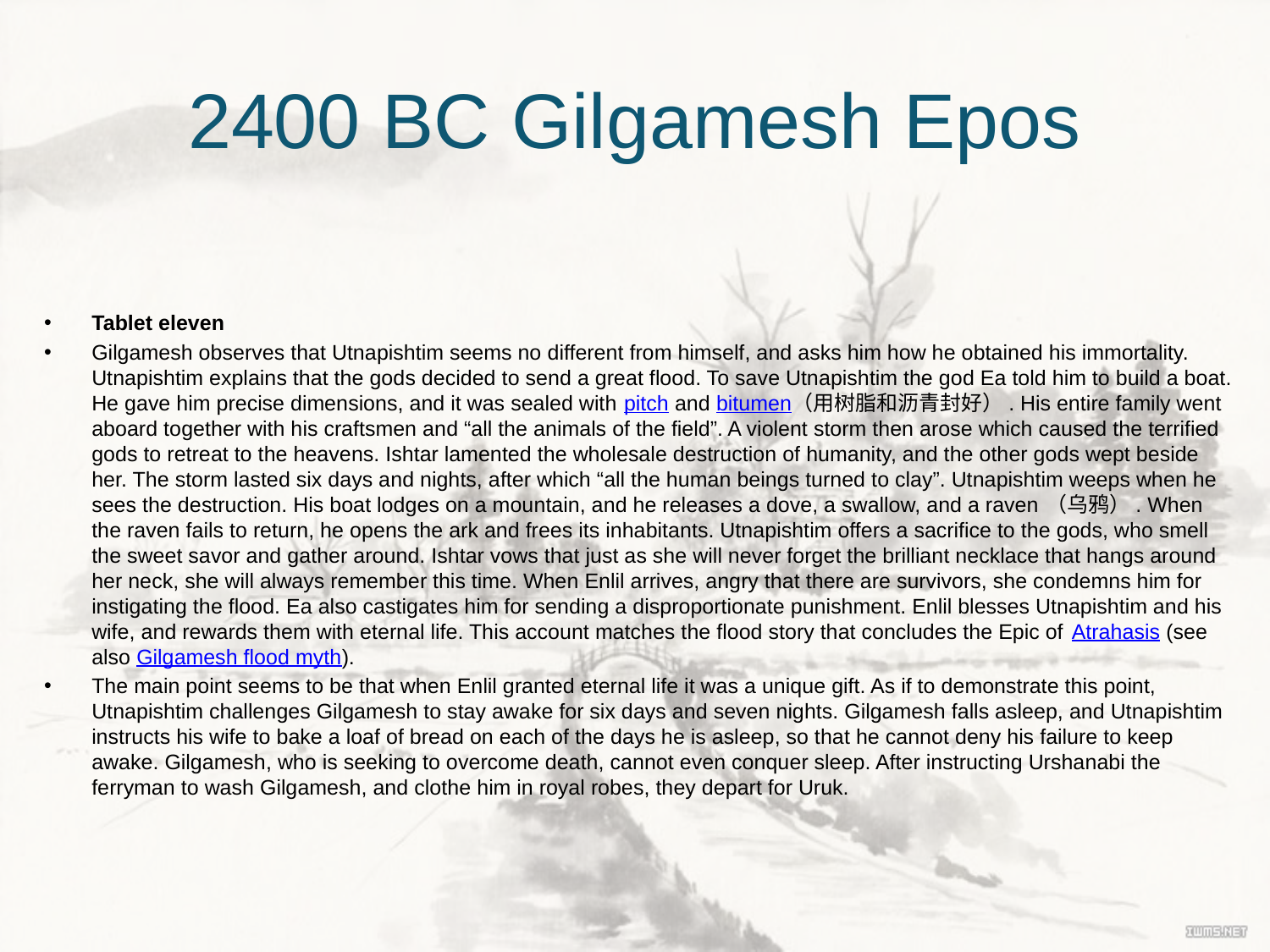

# 2400 BC Gilgamesh Epos
Tablet eleven
Gilgamesh observes that Utnapishtim seems no different from himself, and asks him how he obtained his immortality. Utnapishtim explains that the gods decided to send a great flood. To save Utnapishtim the god Ea told him to build a boat. He gave him precise dimensions, and it was sealed with pitch and bitumen（用树脂和沥青封好）. His entire family went aboard together with his craftsmen and “all the animals of the field”. A violent storm then arose which caused the terrified gods to retreat to the heavens. Ishtar lamented the wholesale destruction of humanity, and the other gods wept beside her. The storm lasted six days and nights, after which “all the human beings turned to clay”. Utnapishtim weeps when he sees the destruction. His boat lodges on a mountain, and he releases a dove, a swallow, and a raven（乌鸦）. When the raven fails to return, he opens the ark and frees its inhabitants. Utnapishtim offers a sacrifice to the gods, who smell the sweet savor and gather around. Ishtar vows that just as she will never forget the brilliant necklace that hangs around her neck, she will always remember this time. When Enlil arrives, angry that there are survivors, she condemns him for instigating the flood. Ea also castigates him for sending a disproportionate punishment. Enlil blesses Utnapishtim and his wife, and rewards them with eternal life. This account matches the flood story that concludes the Epic of Atrahasis (see also Gilgamesh flood myth).
The main point seems to be that when Enlil granted eternal life it was a unique gift. As if to demonstrate this point, Utnapishtim challenges Gilgamesh to stay awake for six days and seven nights. Gilgamesh falls asleep, and Utnapishtim instructs his wife to bake a loaf of bread on each of the days he is asleep, so that he cannot deny his failure to keep awake. Gilgamesh, who is seeking to overcome death, cannot even conquer sleep. After instructing Urshanabi the ferryman to wash Gilgamesh, and clothe him in royal robes, they depart for Uruk.